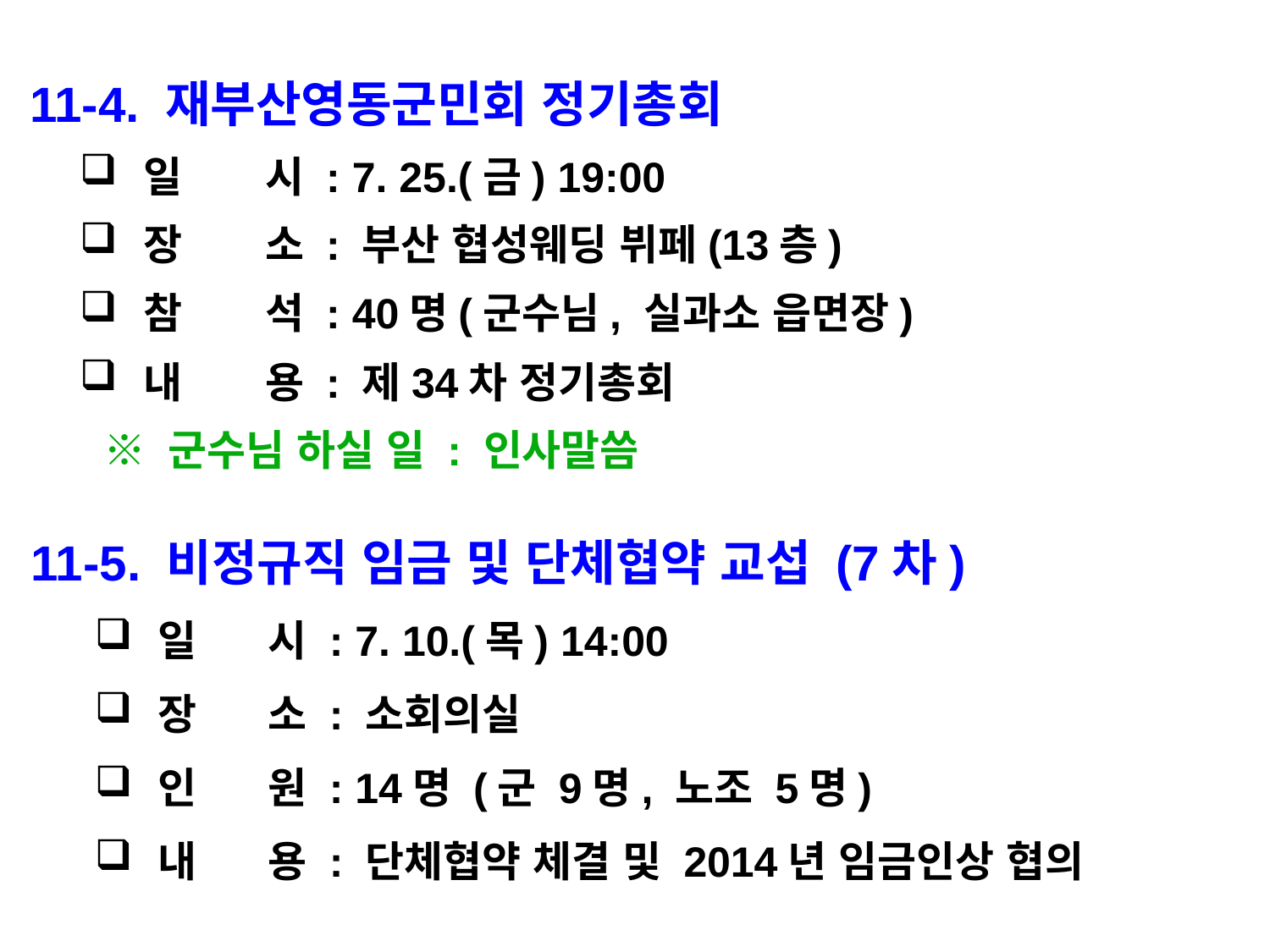

11-4. 재부산영동군민회 정기총회
일       시 : 7. 25.(금) 19:00
장       소 : 부산 협성웨딩 뷔페(13층)
참       석 : 40명(군수님, 실과소 읍면장)
내       용 : 제34차 정기총회
  ※ 군수님 하실 일 : 인사말씀
11-5. 비정규직 임금 및 단체협약 교섭 (7차)
일      시 : 7. 10.(목) 14:00
장      소 : 소회의실
인      원 : 14명 (군 9명, 노조 5명)
내      용 : 단체협약 체결 및 2014년 임금인상 협의